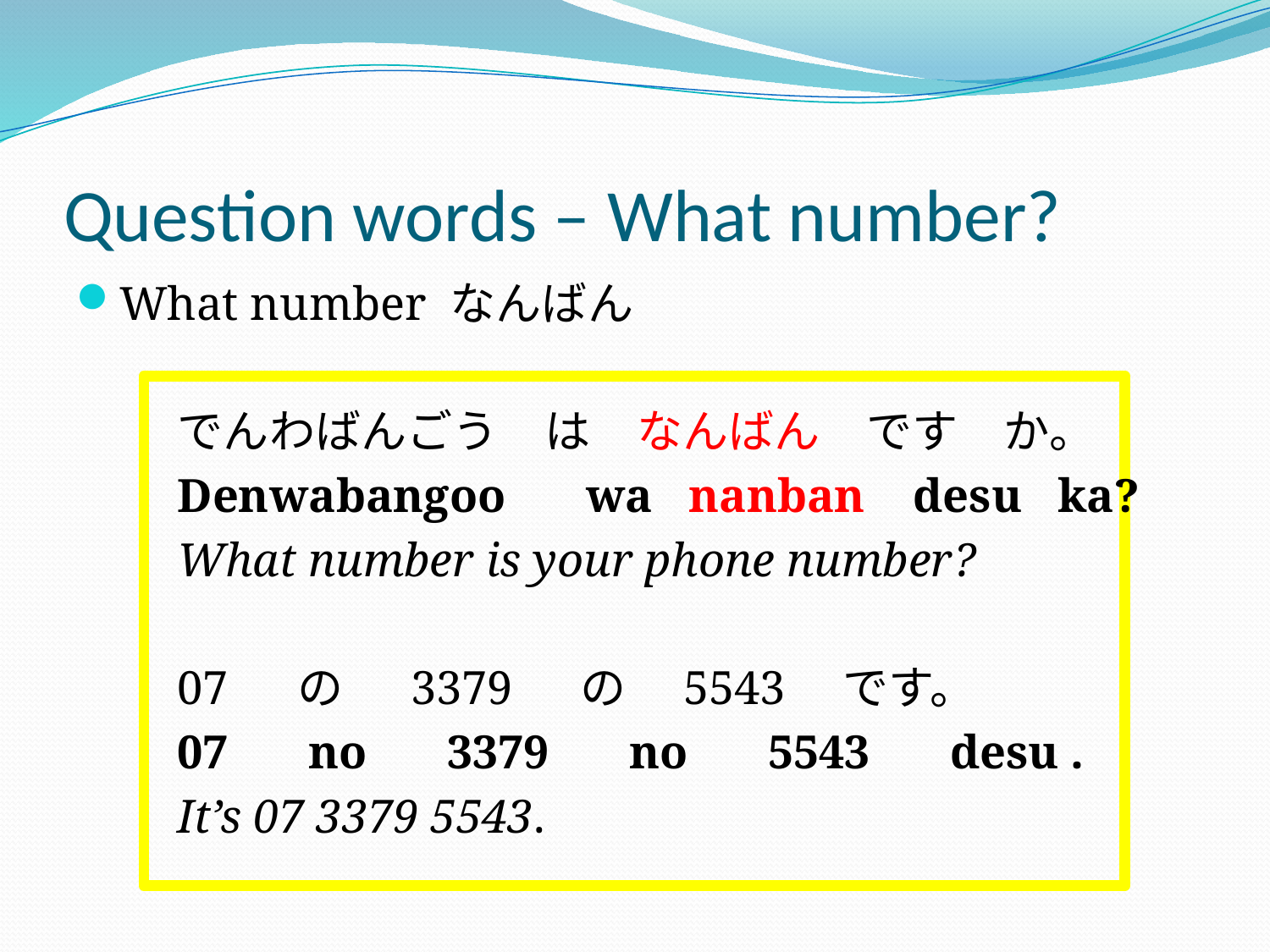

# Question words – What number?
What number なんばん

でんわばんごう　は　なんばん　です　か。
Denwabangoo 　wa   nanban    desu   ka?
What number is your phone number?

07 　の　 3379　 の　5543　です。
07 　no 　3379 　no 　5543 　desu .
It’s 07 3379 5543.